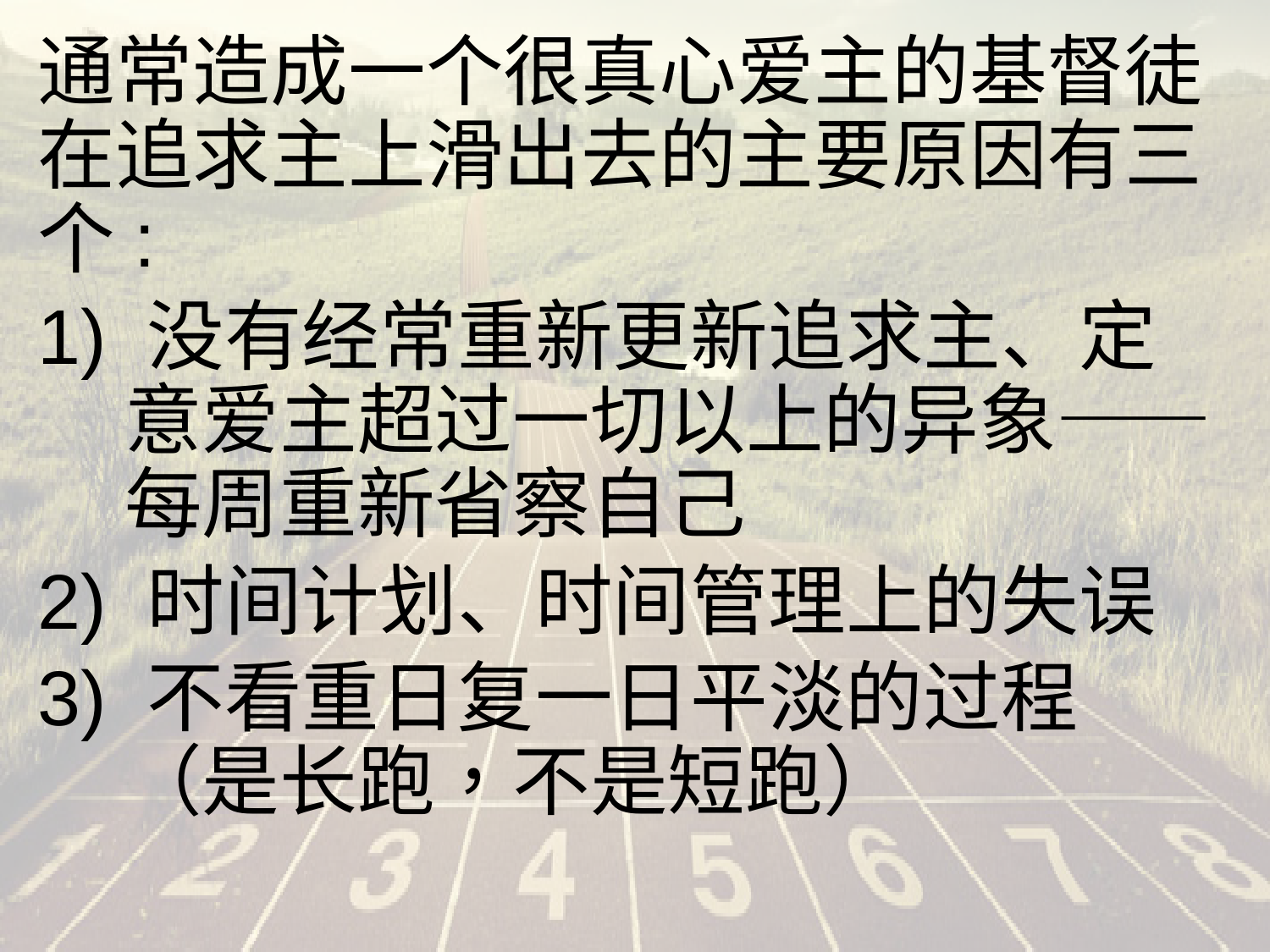

#
通常造成一个很真心爱主的基督徒在追求主上滑出去的主要原因有三个:
1) 没有经常重新更新追求主、定意爱主超过一切以上的异象——每周重新省察自己
2) 时间计划、时间管理上的失误
3) 不看重日复一日平淡的过程（是长跑，不是短跑）